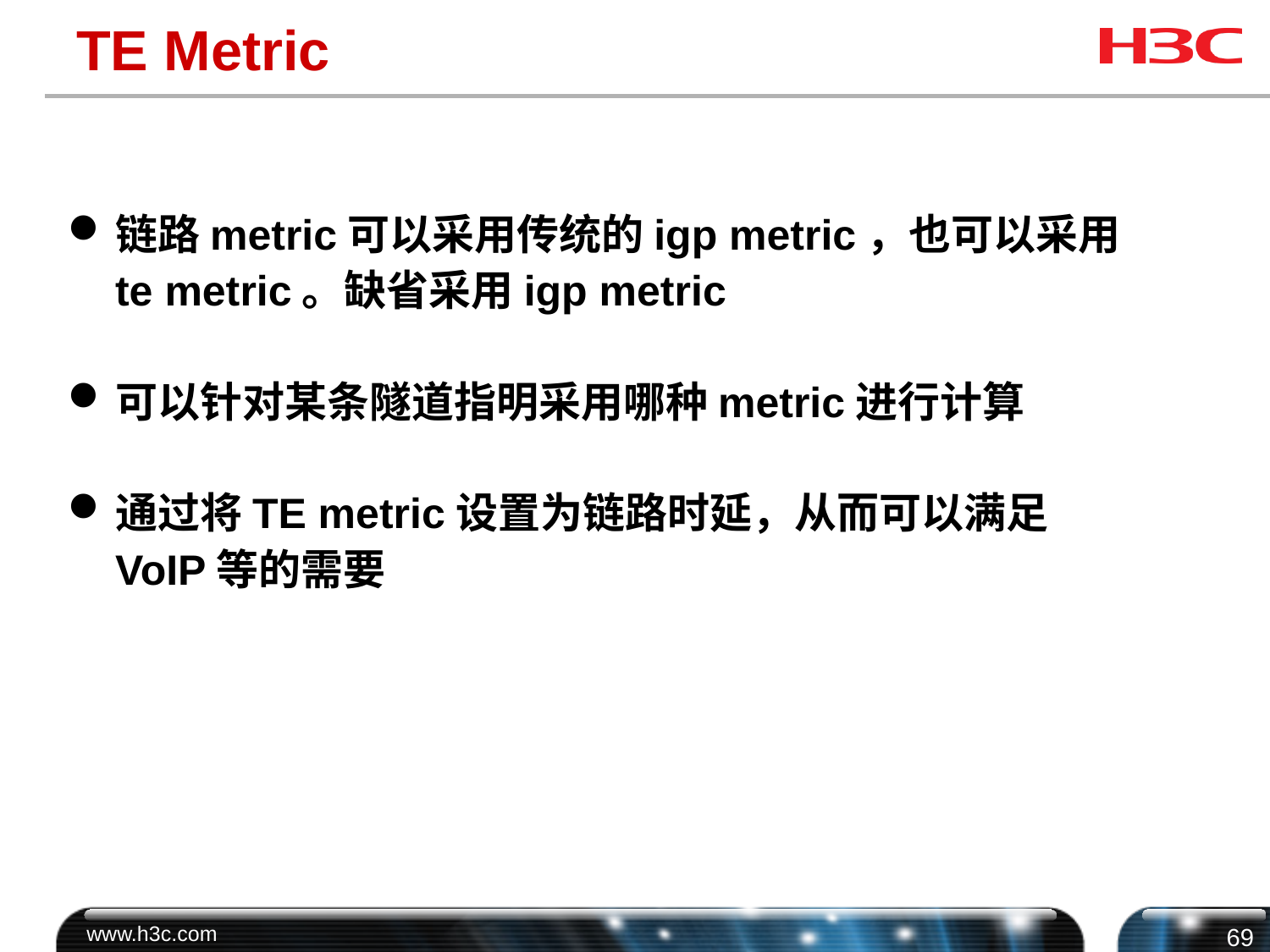

# TE Metric
链路metric可以采用传统的igp metric，也可以采用te metric。缺省采用igp metric

可以针对某条隧道指明采用哪种metric进行计算

通过将TE metric设置为链路时延，从而可以满足VoIP等的需要